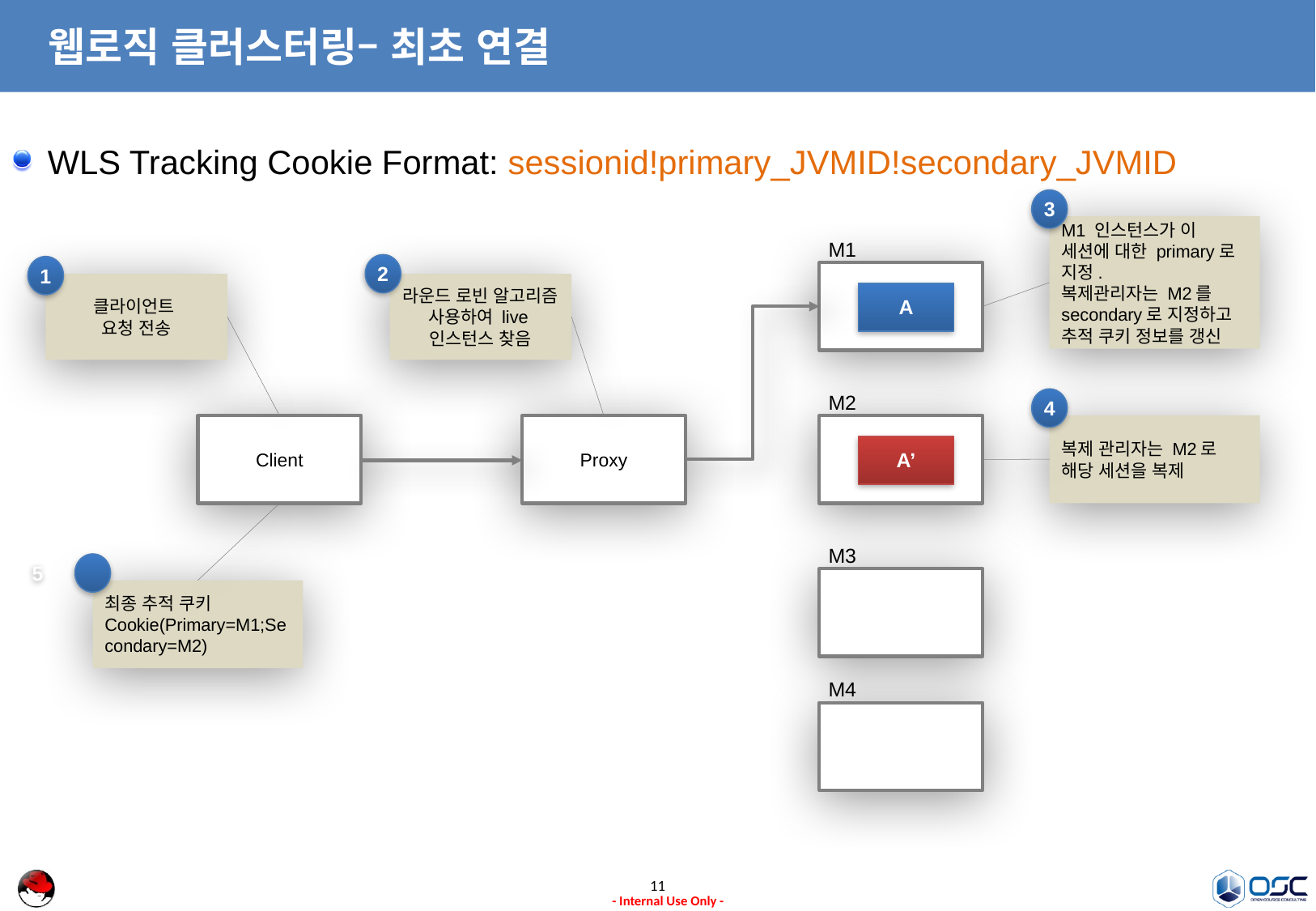

# 웹로직 클러스터링– 최초 연결
WLS Tracking Cookie Format: sessionid!primary_JVMID!secondary_JVMID
3
M1 인스턴스가 이 세션에 대한 primary로 지정.
복제관리자는 M2를 secondary로 지정하고 추적 쿠키 정보를 갱신
M1

2
1
클라이언트
요청 전송
라운드 로빈 알고리즘 사용하여 live
인스턴스 찾음
A
M2

4
복제 관리자는 M2로 해당 세션을 복제
Client
Proxy
A’

M3

5
최종 추적 쿠키
Cookie(Primary=M1;Secondary=M2)
M4